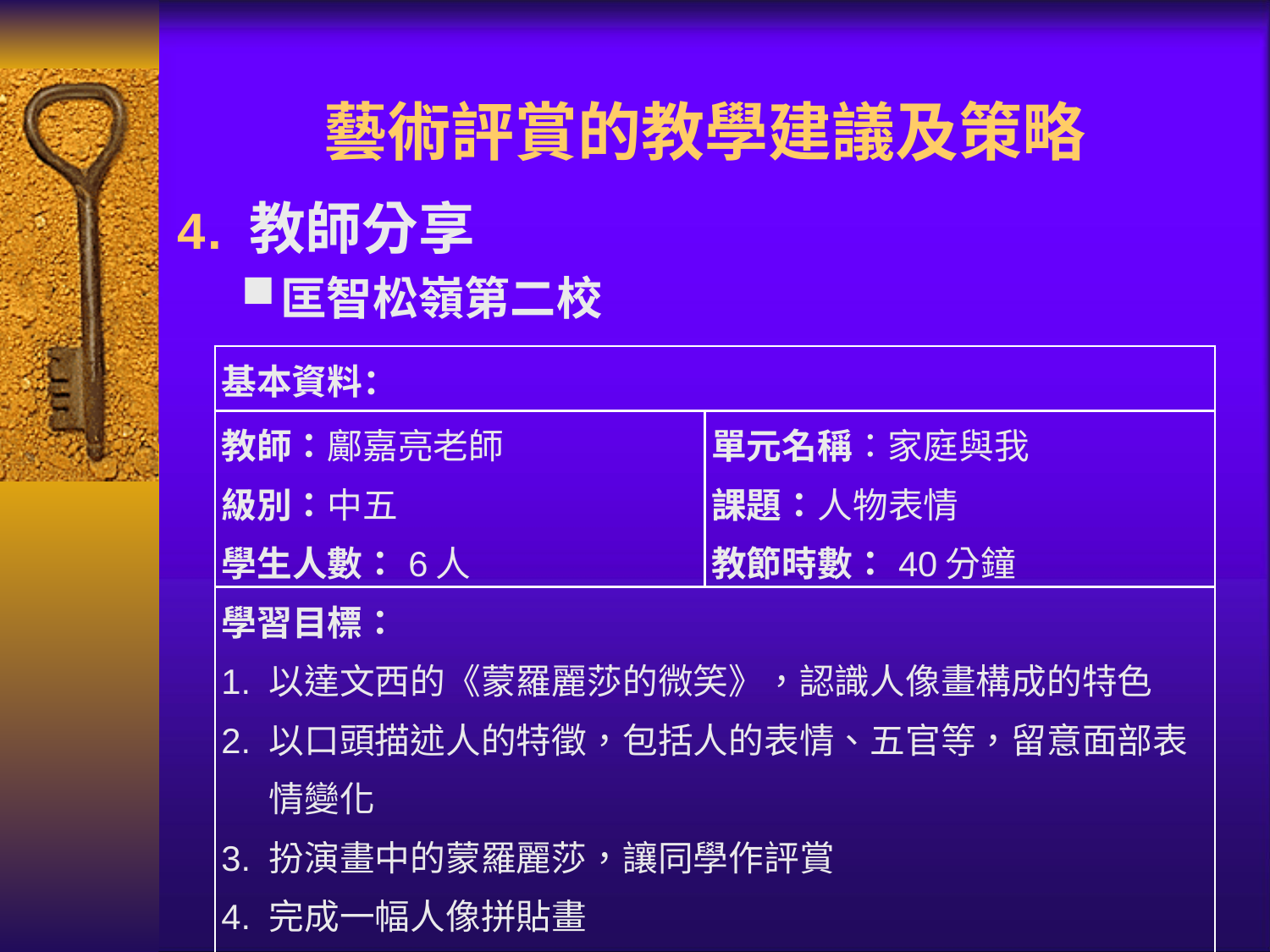

藝術評賞的教學建議及策略
教師分享
匡智松嶺第二校

| 基本資料： |  |
| --- | --- |
| 教師：鄺嘉亮老師 級別：中五 學生人數：6人 | 單元名稱：家庭與我 課題：人物表情 教節時數：40分鐘 |
| 學習目標： 1. 以達文西的《蒙羅麗莎的微笑》，認識人像畫構成的特色 2. 以口頭描述人的特徵，包括人的表情、五官等，留意面部表情變化 3. 扮演畫中的蒙羅麗莎，讓同學作評賞 4. 完成一幅人像拼貼畫 5. 以同學的拼貼作品刺激感官，並說出感受 |  |